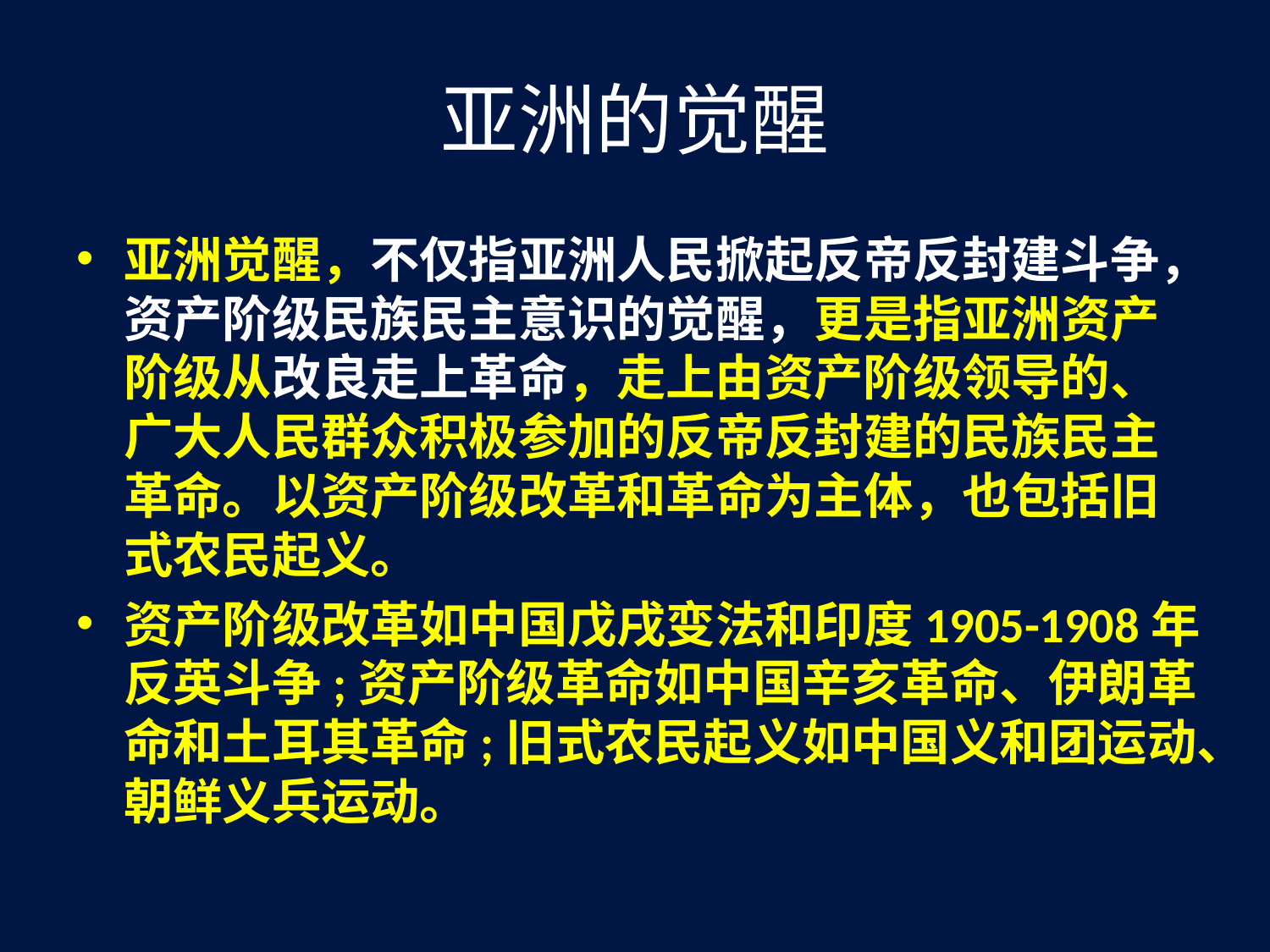

# 亚洲的觉醒
亚洲觉醒，不仅指亚洲人民掀起反帝反封建斗争，资产阶级民族民主意识的觉醒，更是指亚洲资产阶级从改良走上革命，走上由资产阶级领导的、广大人民群众积极参加的反帝反封建的民族民主革命。以资产阶级改革和革命为主体，也包括旧式农民起义。
资产阶级改革如中国戊戌变法和印度1905-1908年反英斗争;资产阶级革命如中国辛亥革命、伊朗革命和土耳其革命;旧式农民起义如中国义和团运动、朝鲜义兵运动。